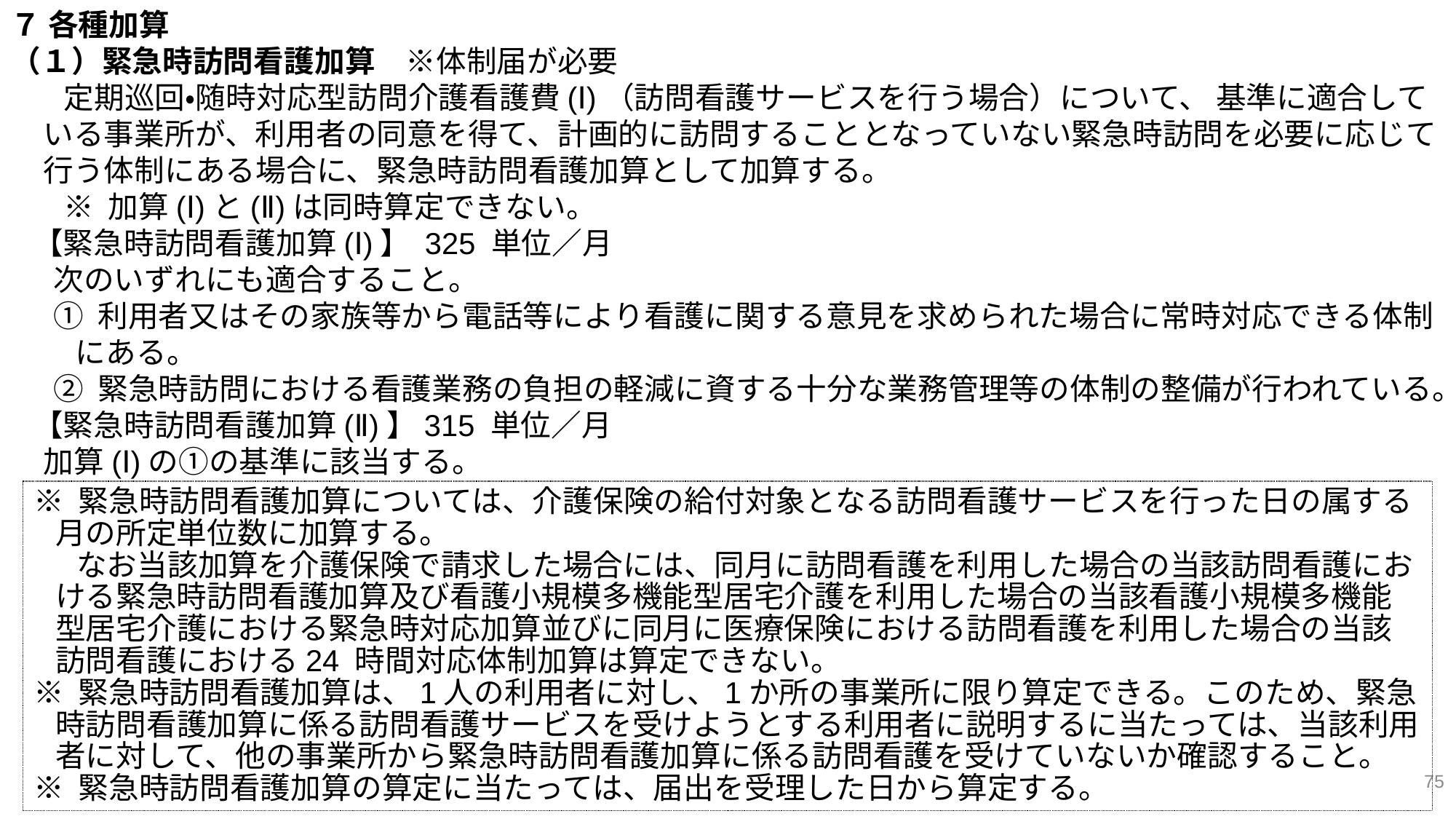

７ 各種加算
（１）緊急時訪問看護加算　※体制届が必要
定期巡回・随時対応型訪問介護看護費(Ⅰ)（訪問看護サービスを行う場合）について、 基準に適合している事業所が、利用者の同意を得て、計画的に訪問することとなっていない緊急時訪問を必要に応じて行う体制にある場合に、緊急時訪問看護加算として加算する。
※ 加算(Ⅰ)と(Ⅱ)は同時算定できない。
【緊急時訪問看護加算(Ⅰ)】 325 単位／月
次のいずれにも適合すること。
① 利用者又はその家族等から電話等により看護に関する意見を求められた場合に常時対応できる体制にある。
② 緊急時訪問における看護業務の負担の軽減に資する十分な業務管理等の体制の整備が行われている。
【緊急時訪問看護加算(Ⅱ)】315 単位／月
加算(Ⅰ)の①の基準に該当する。
※ 緊急時訪問看護加算については、介護保険の給付対象となる訪問看護サービスを行った日の属する月の所定単位数に加算する。
なお当該加算を介護保険で請求した場合には、同月に訪問看護を利用した場合の当該訪問看護における緊急時訪問看護加算及び看護小規模多機能型居宅介護を利用した場合の当該看護小規模多機能型居宅介護における緊急時対応加算並びに同月に医療保険における訪問看護を利用した場合の当該訪問看護における24 時間対応体制加算は算定できない。
※ 緊急時訪問看護加算は、1人の利用者に対し、1か所の事業所に限り算定できる。このため、緊急時訪問看護加算に係る訪問看護サービスを受けようとする利用者に説明するに当たっては、当該利用者に対して、他の事業所から緊急時訪問看護加算に係る訪問看護を受けていないか確認すること。
※ 緊急時訪問看護加算の算定に当たっては、届出を受理した日から算定する。
75